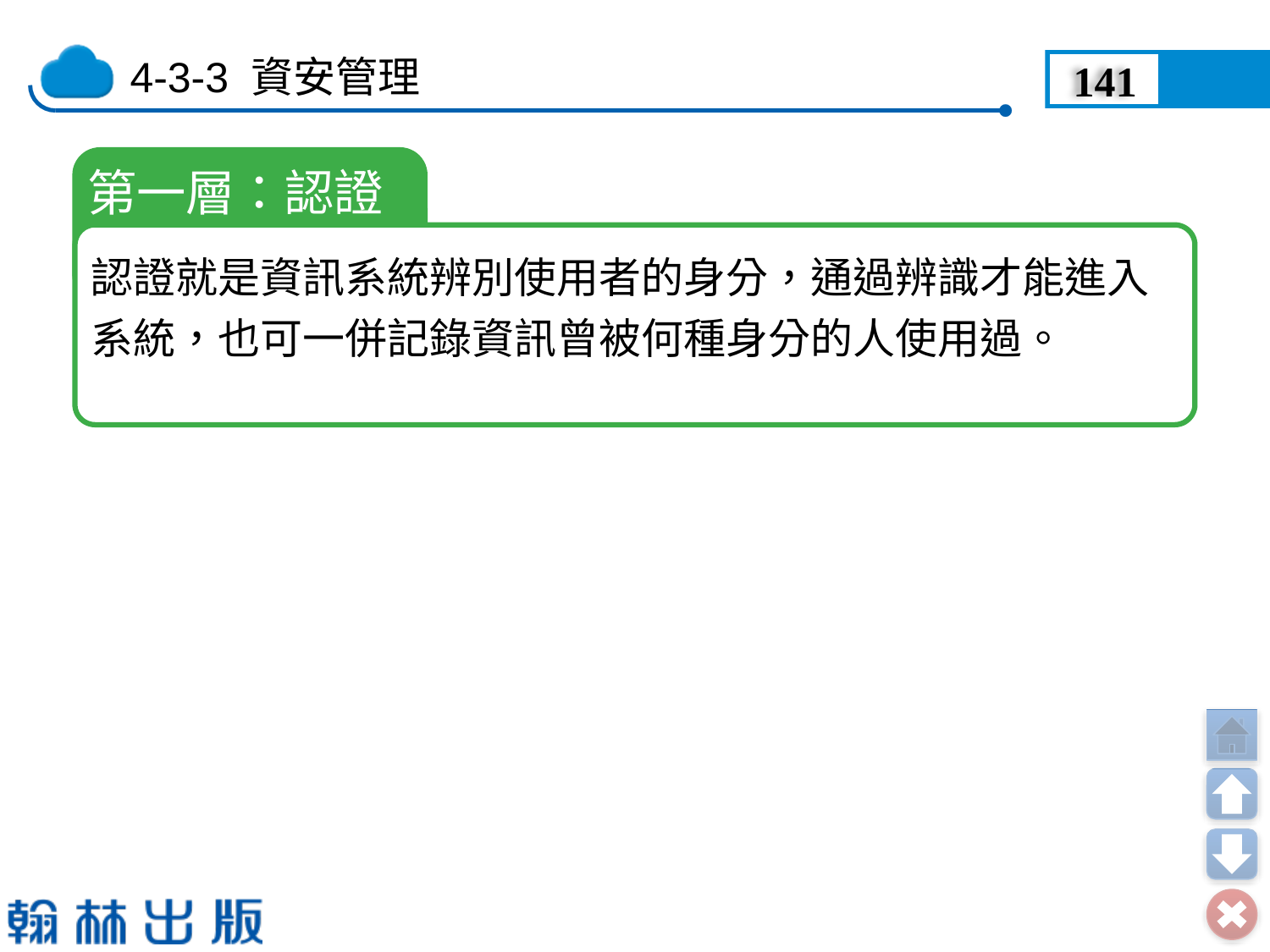

141
第一層：認證
認證就是資訊系統辨別使用者的身分，通過辨識才能進入系統，也可一併記錄資訊曾被何種身分的人使用過。